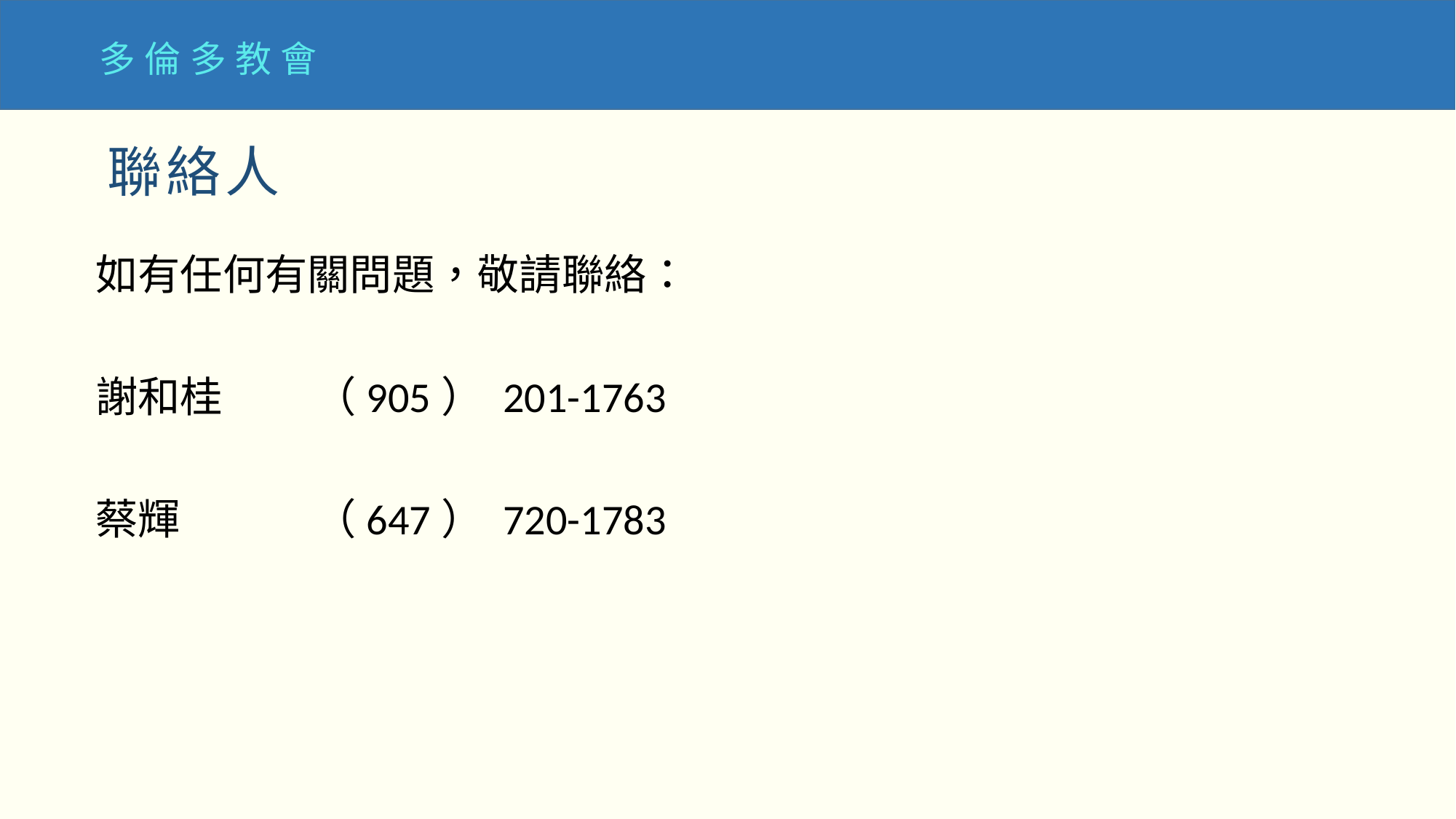

多倫多教會
 聯絡人
如有任何有關問題，敬請聯絡：

謝和桂	（905） 201-1763

蔡輝		（647） 720-1783